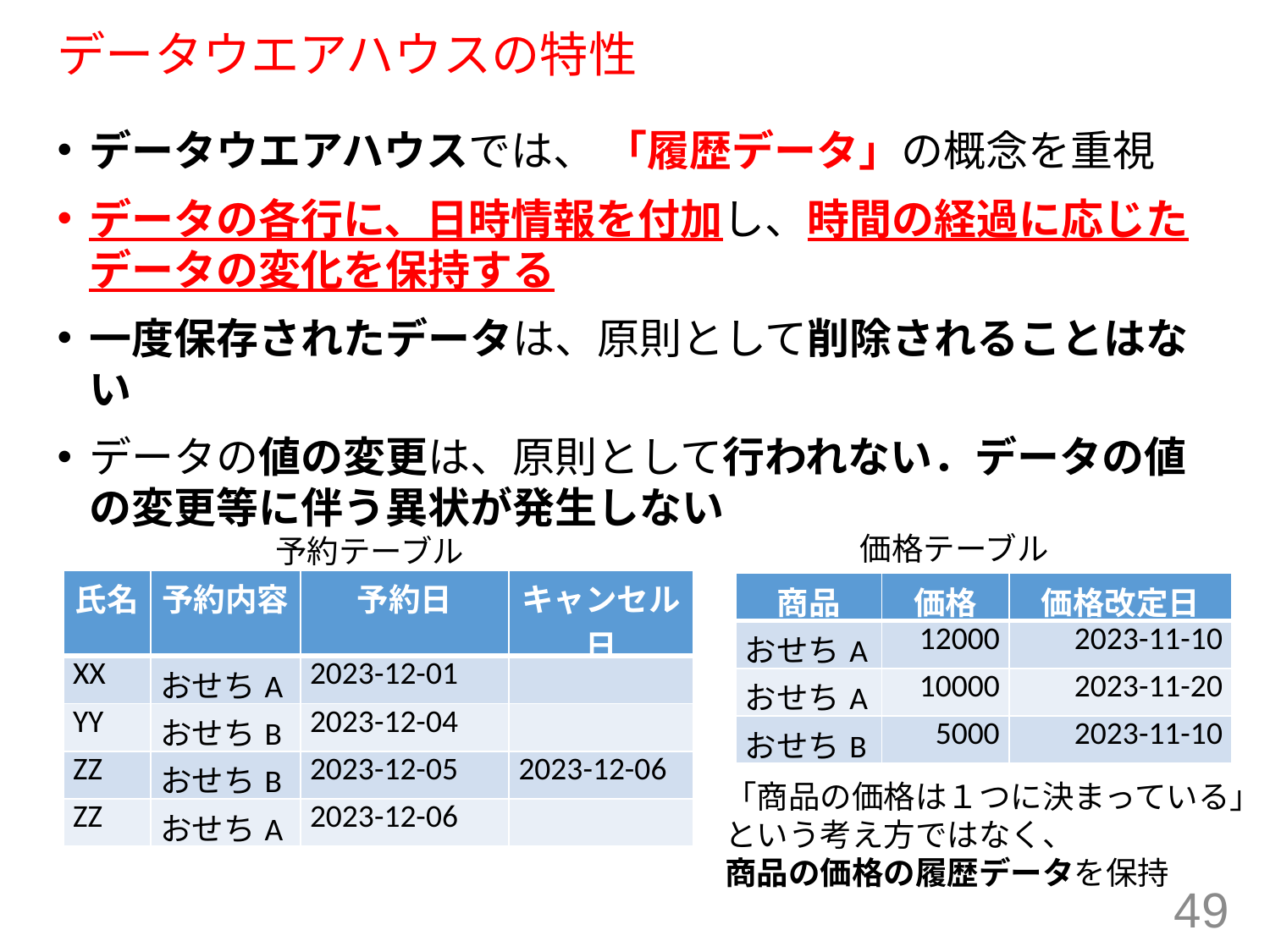

# データウエアハウスの特性
データウエアハウスでは、 「履歴データ」の概念を重視
データの各行に、日時情報を付加し、時間の経過に応じたデータの変化を保持する
一度保存されたデータは、原則として削除されることはない
データの値の変更は、原則として行われない．データの値の変更等に伴う異状が発生しない
価格テーブル
予約テーブル
| 氏名 | 予約内容 | 予約日 | キャンセル日 |
| --- | --- | --- | --- |
| XX | おせちA | 2023-12-01 |  |
| YY | おせちB | 2023-12-04 |  |
| ZZ | おせちB | 2023-12-05 | 2023-12-06 |
| ZZ | おせちA | 2023-12-06 |  |
| 商品 | 価格 | 価格改定日 |
| --- | --- | --- |
| おせちA | 12000 | 2023-11-10 |
| おせちA | 10000 | 2023-11-20 |
| おせちB | 5000 | 2023-11-10 |
「商品の価格は１つに決まっている」という考え方ではなく、
商品の価格の履歴データを保持
49